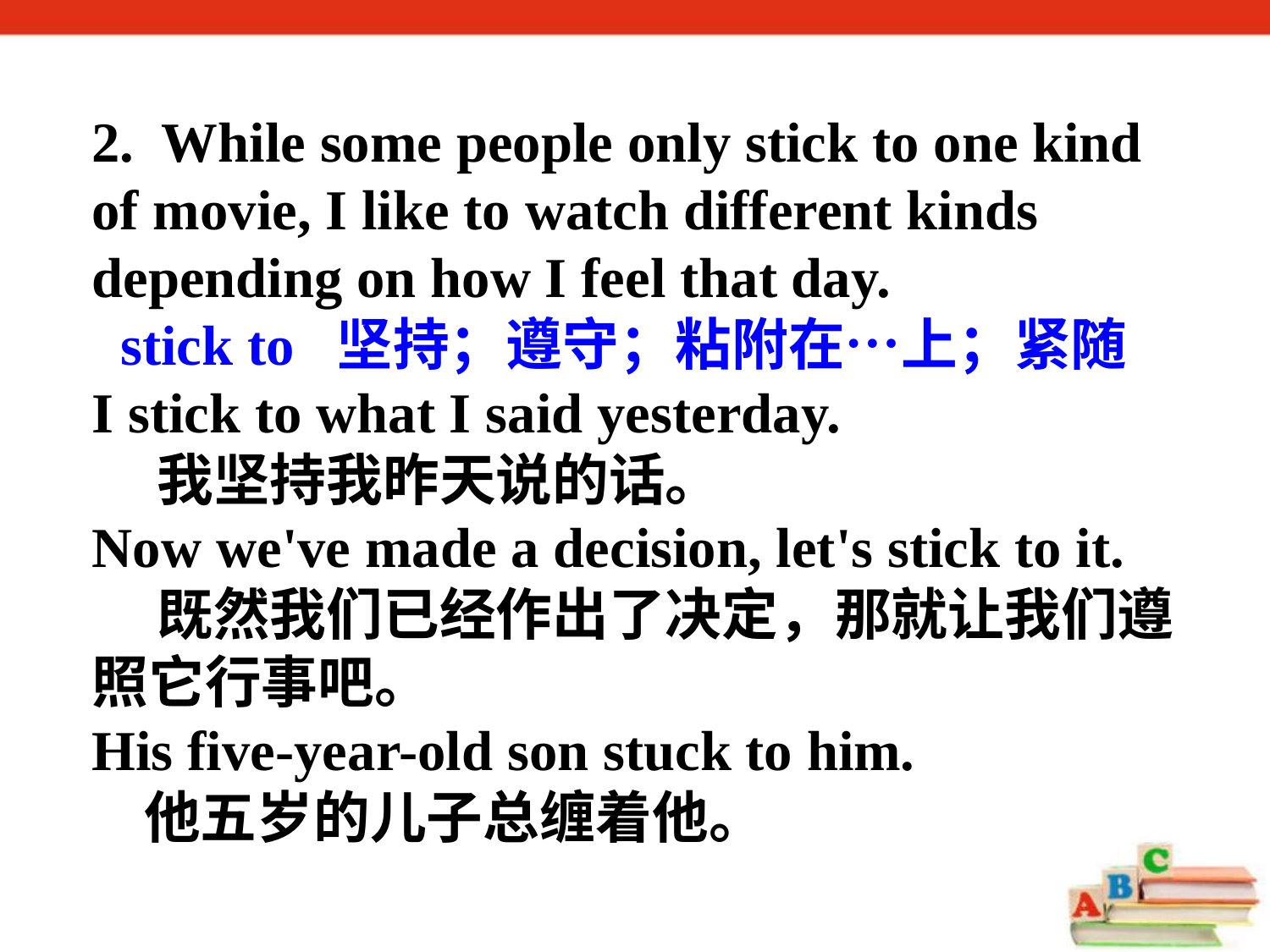

2.  While some people only stick to one kind of movie, I like to watch different kinds depending on how I feel that day.
  stick to  坚持；遵守；粘附在…上；紧随
I stick to what I said yesterday.
    我坚持我昨天说的话。
Now we've made a decision, let's stick to it.
    既然我们已经作出了决定，那就让我们遵照它行事吧。
His five-year-old son stuck to him.
   他五岁的儿子总缠着他。